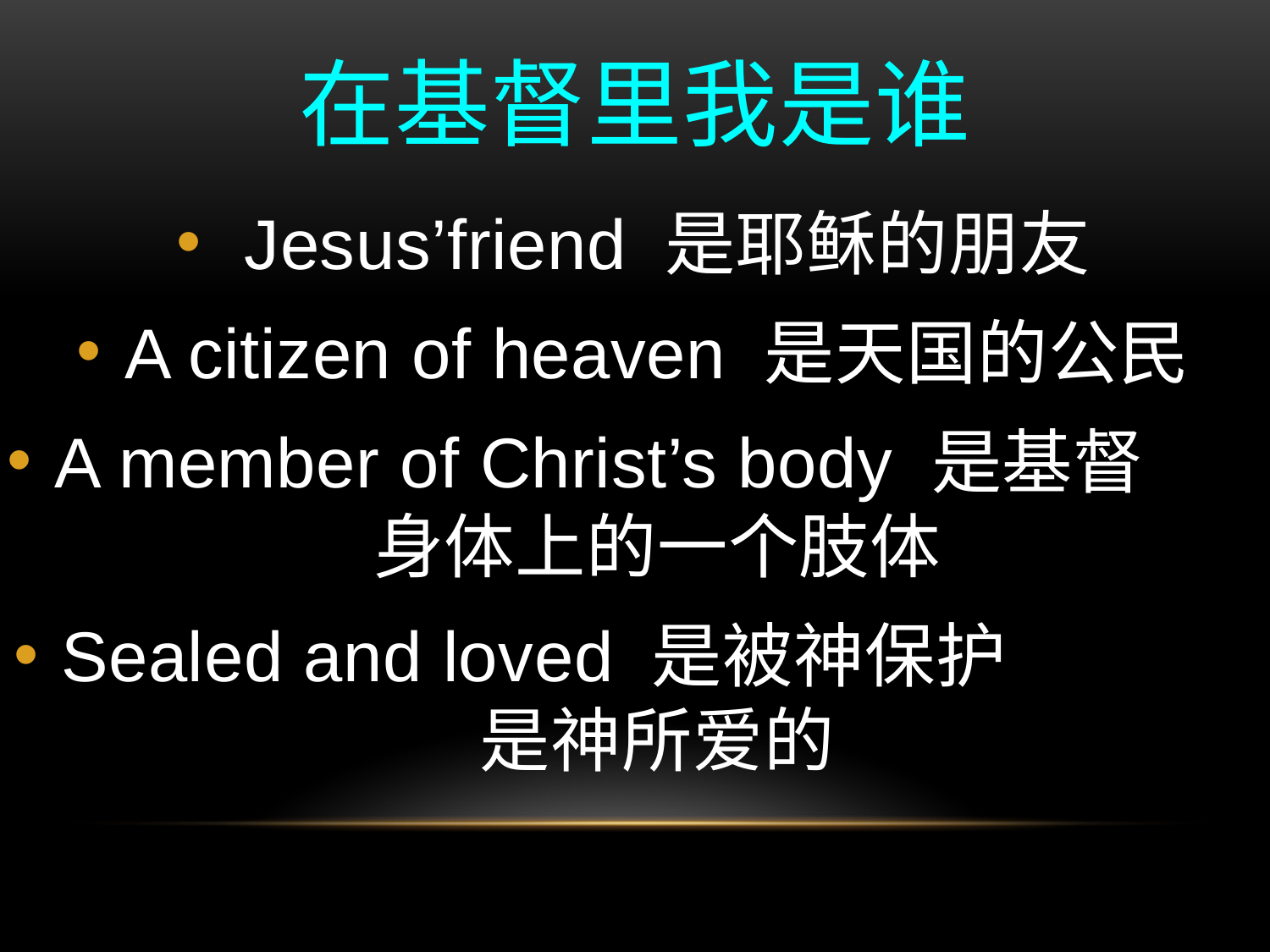

# 在基督里我是谁
 Jesus’friend 是耶稣的朋友
A citizen of heaven 是天国的公民
A member of Christ’s body 是基督        身体上的一个肢体
Sealed and loved 是被神保护                是神所爱的